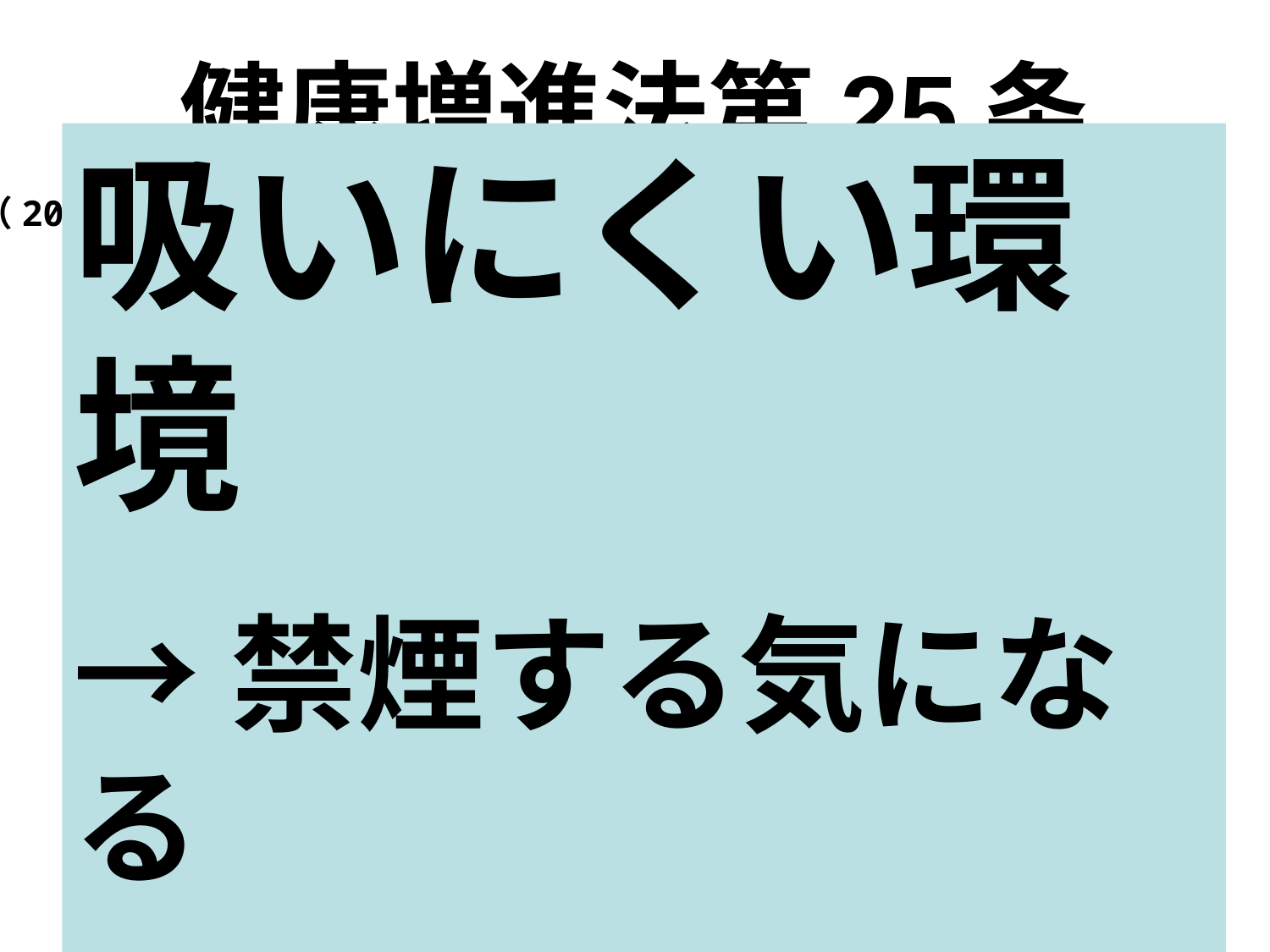

健康増進法第25条
吸いにくい環境
→禁煙する気になる
→禁煙を続けられる
（2002年7月26日可決成立。8月2日公布。2003年5月1日施行）
第五章第二節　受動喫煙の防止
第二十五条　学校、体育館、病院、劇場、観覧場、集会場、展示場、百貨店、事務所、官公庁施設、飲食店その他の多数の者が利用する施設を管理する者は、これらを利用する者について、受動喫煙（室内又はこれに準ずる環境において、他人のたばこの煙を吸わされることをいう。）を防止するために必要な措置を講ずるように努めなければならない。